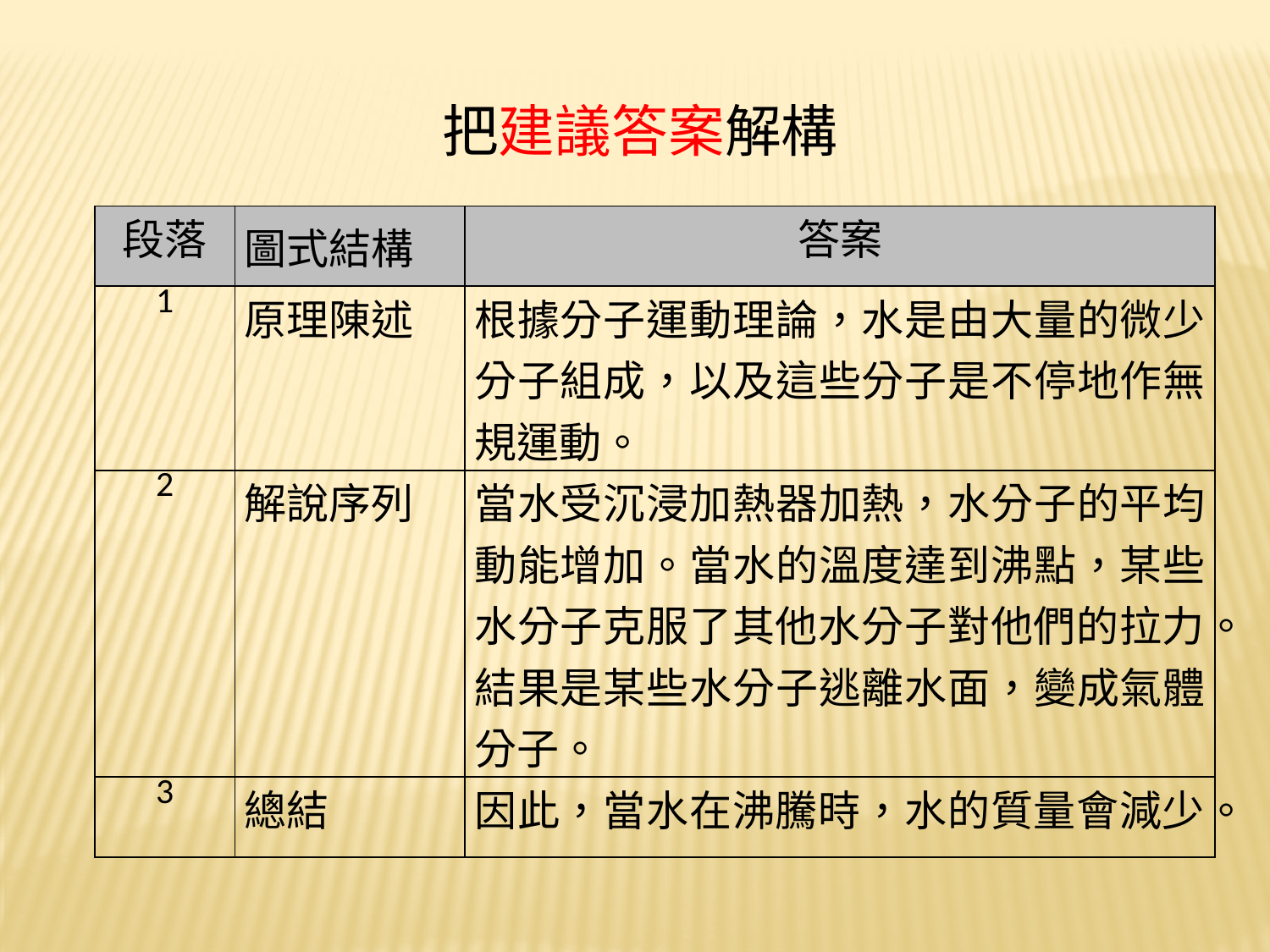

把建議答案解構
| 段落 | 圖式結構 | 答案 |
| --- | --- | --- |
| 1 | 原理陳述 | 根據分子運動理論，水是由大量的微少分子組成，以及這些分子是不停地作無規運動。 |
| 2 | 解說序列 | 當水受沉浸加熱器加熱，水分子的平均動能增加。當水的溫度達到沸點，某些水分子克服了其他水分子對他們的拉力。結果是某些水分子逃離水面，變成氣體分子。 |
| 3 | 總結 | 因此，當水在沸騰時，水的質量會減少。 |